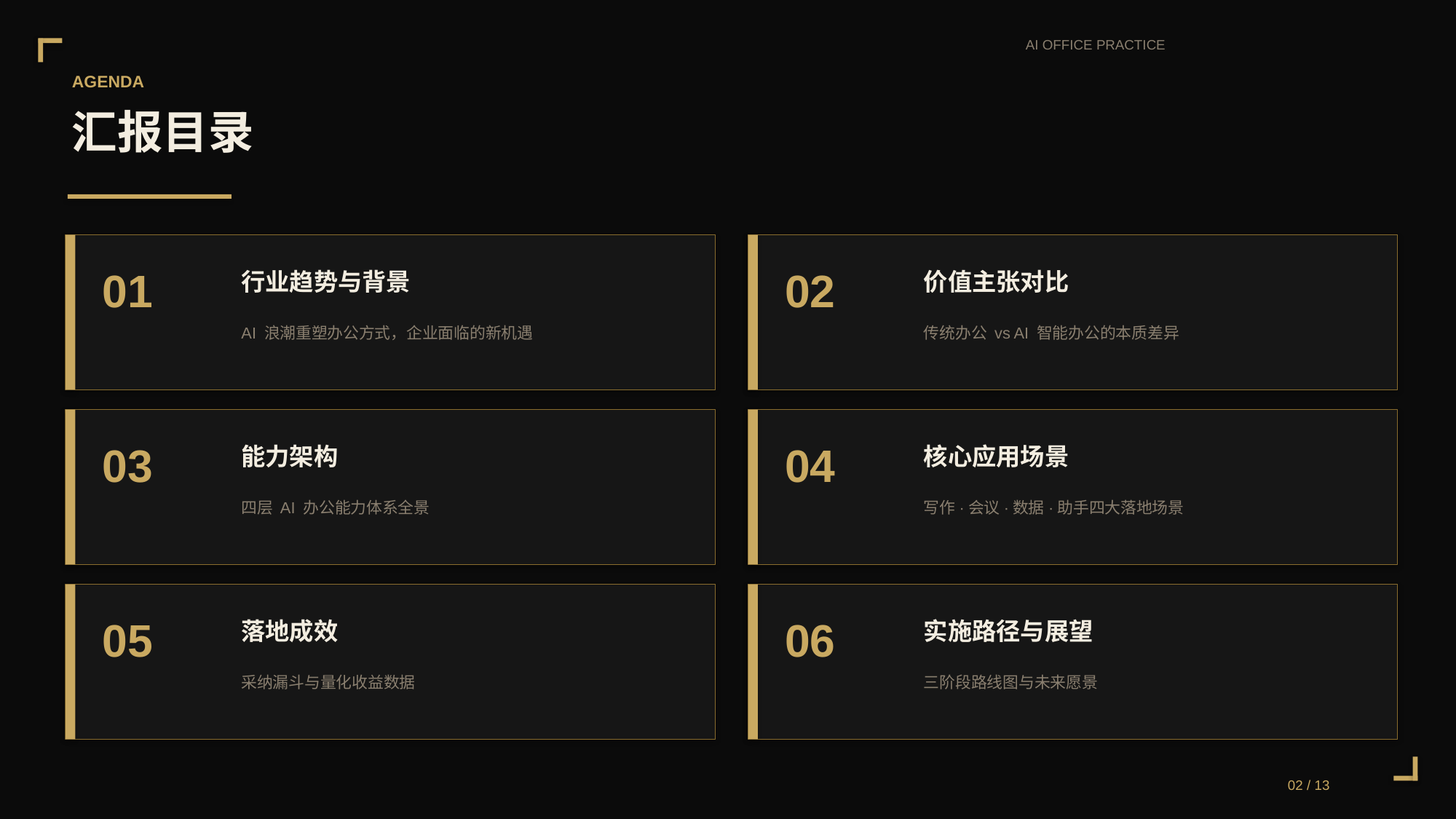

AI OFFICE PRACTICE

AGENDA
汇报目录

01
02
行业趋势与背景
价值主张对比
AI 浪潮重塑办公方式，企业面临的新机遇
传统办公 vs AI 智能办公的本质差异

03
04
能力架构
核心应用场景
四层 AI 办公能力体系全景
写作·会议·数据·助手四大落地场景

05
06
落地成效
实施路径与展望
采纳漏斗与量化收益数据
三阶段路线图与未来愿景

02 / 13